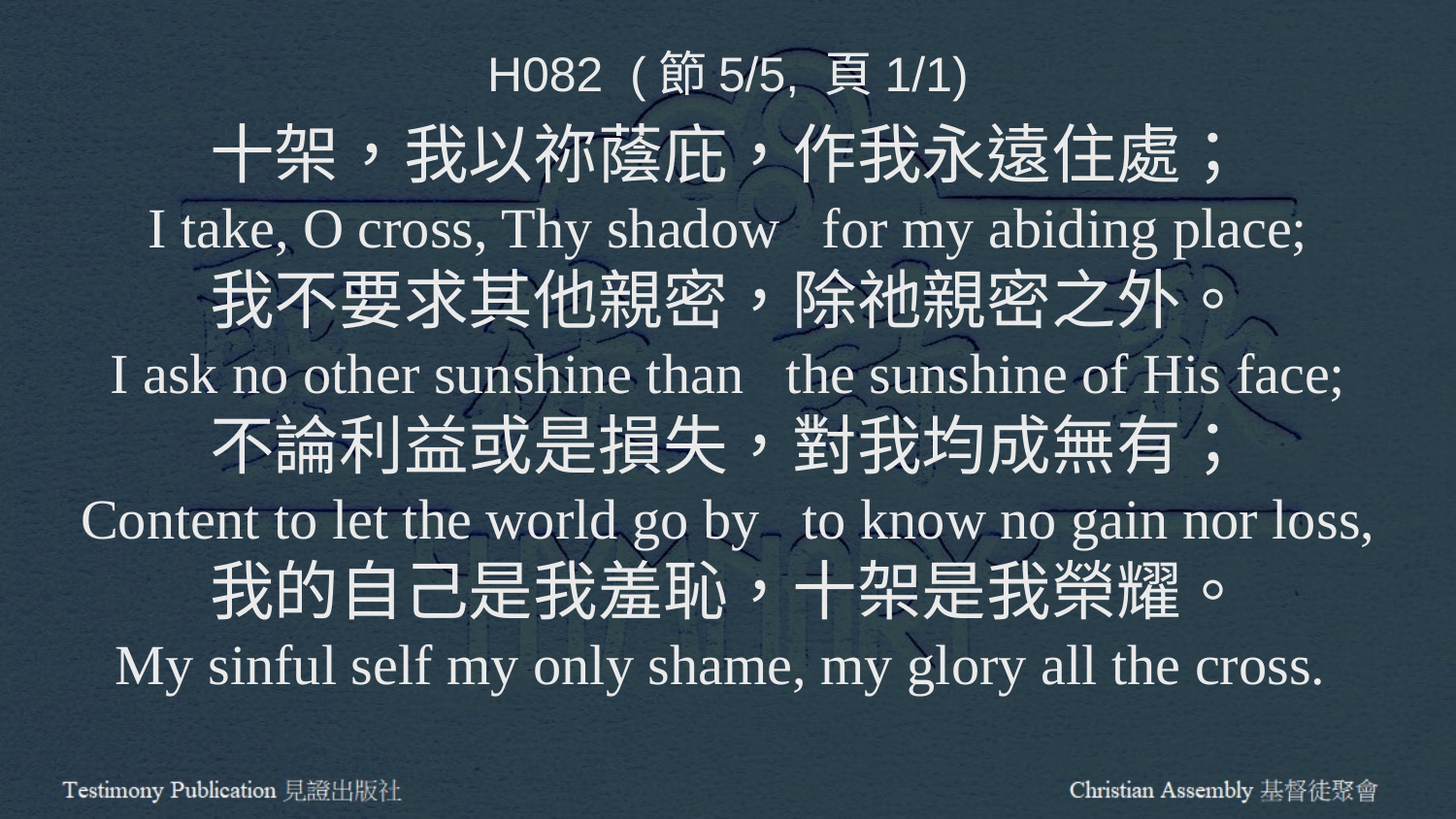

H082  (節5/5, 頁1/1)
十架，我以祢蔭庇，作我永遠住處；
I take, O cross, Thy shadow   for my abiding place;
我不要求其他親密，除祂親密之外。
I ask no other sunshine than   the sunshine of His face;
不論利益或是損失，對我均成無有；
Content to let the world go by   to know no gain nor loss,
我的自己是我羞恥，十架是我榮耀。
My sinful self my only shame, my glory all the cross.